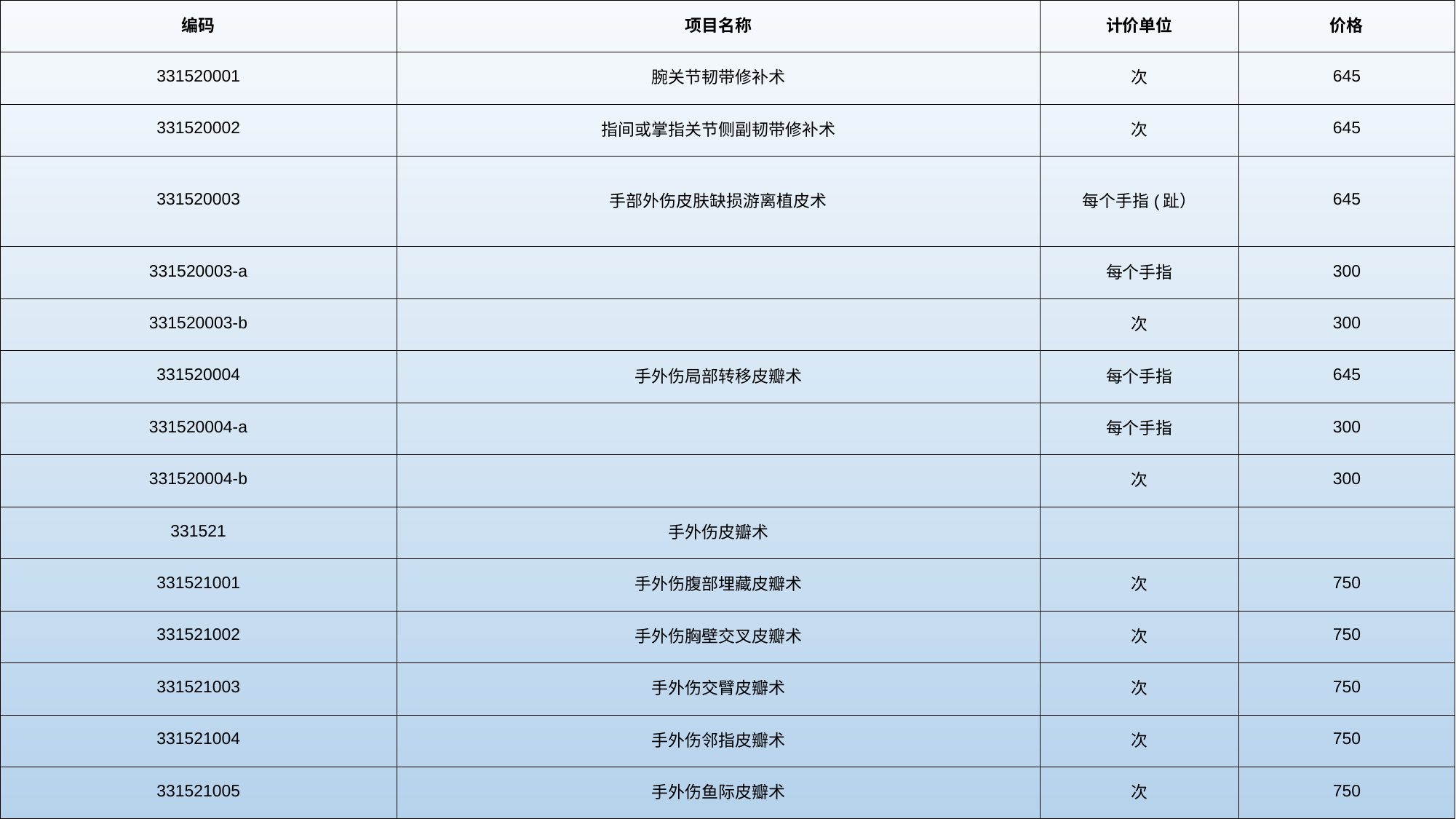

| 编码 | 项目名称 | 计价单位 | 价格 |
| --- | --- | --- | --- |
| 331520001 | 腕关节韧带修补术 | 次 | 645 |
| 331520002 | 指间或掌指关节侧副韧带修补术 | 次 | 645 |
| 331520003 | 手部外伤皮肤缺损游离植皮术 | 每个手指(趾） | 645 |
| 331520003-a |  | 每个手指 | 300 |
| 331520003-b |  | 次 | 300 |
| 331520004 | 手外伤局部转移皮瓣术 | 每个手指 | 645 |
| 331520004-a |  | 每个手指 | 300 |
| 331520004-b |  | 次 | 300 |
| 331521 | 手外伤皮瓣术 |  |  |
| 331521001 | 手外伤腹部埋藏皮瓣术 | 次 | 750 |
| 331521002 | 手外伤胸壁交叉皮瓣术 | 次 | 750 |
| 331521003 | 手外伤交臂皮瓣术 | 次 | 750 |
| 331521004 | 手外伤邻指皮瓣术 | 次 | 750 |
| 331521005 | 手外伤鱼际皮瓣术 | 次 | 750 |